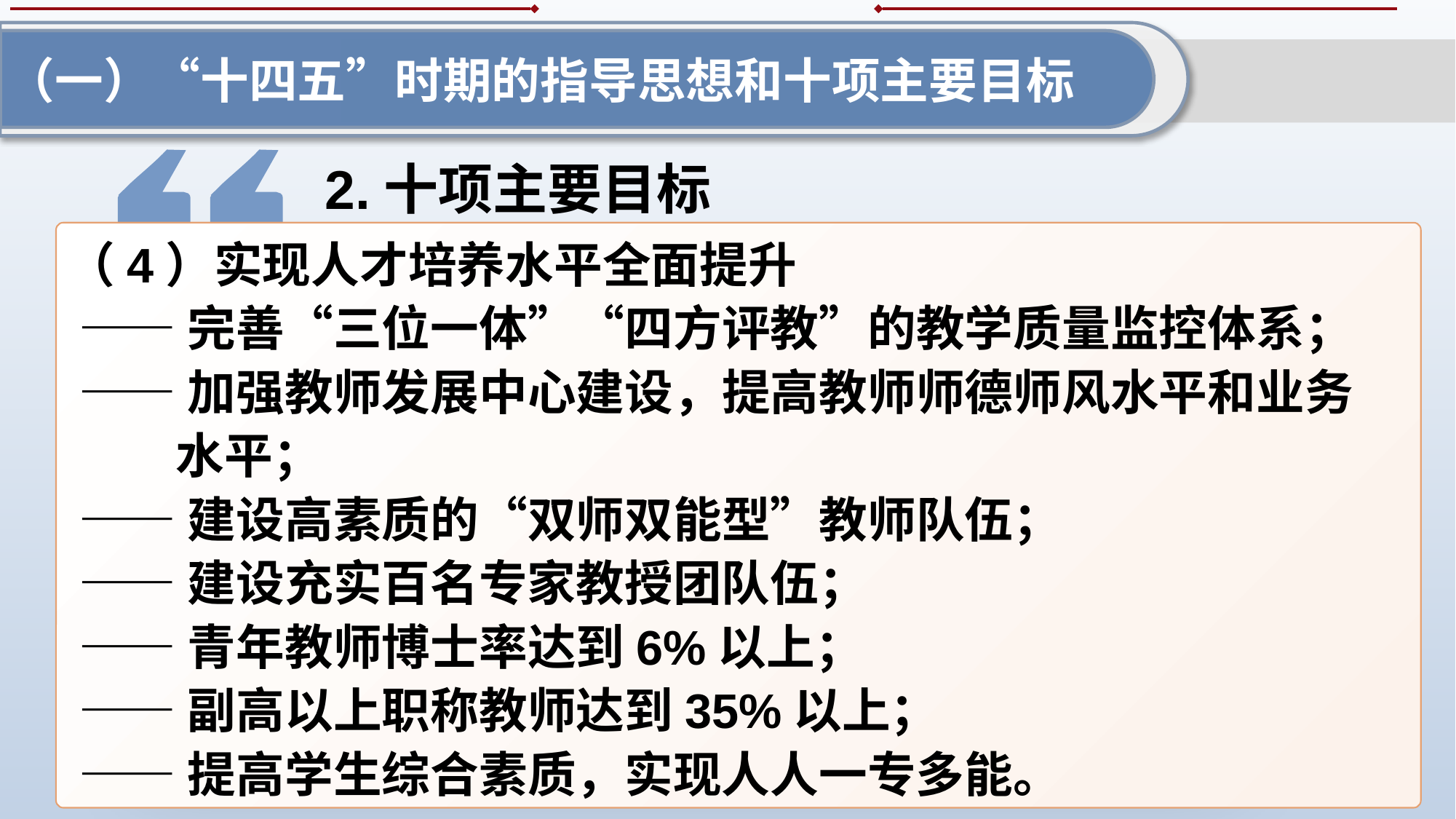

（一）“十四五”时期的指导思想和十项主要目标
2.十项主要目标

（4）实现人才培养水平全面提升
——完善“三位一体”“四方评教”的教学质量监控体系；
——加强教师发展中心建设，提高教师师德师风水平和业务水平；
——建设高素质的“双师双能型”教师队伍；
——建设充实百名专家教授团队伍；
——青年教师博士率达到6%以上；
——副高以上职称教师达到35%以上；
——提高学生综合素质，实现人人一专多能。